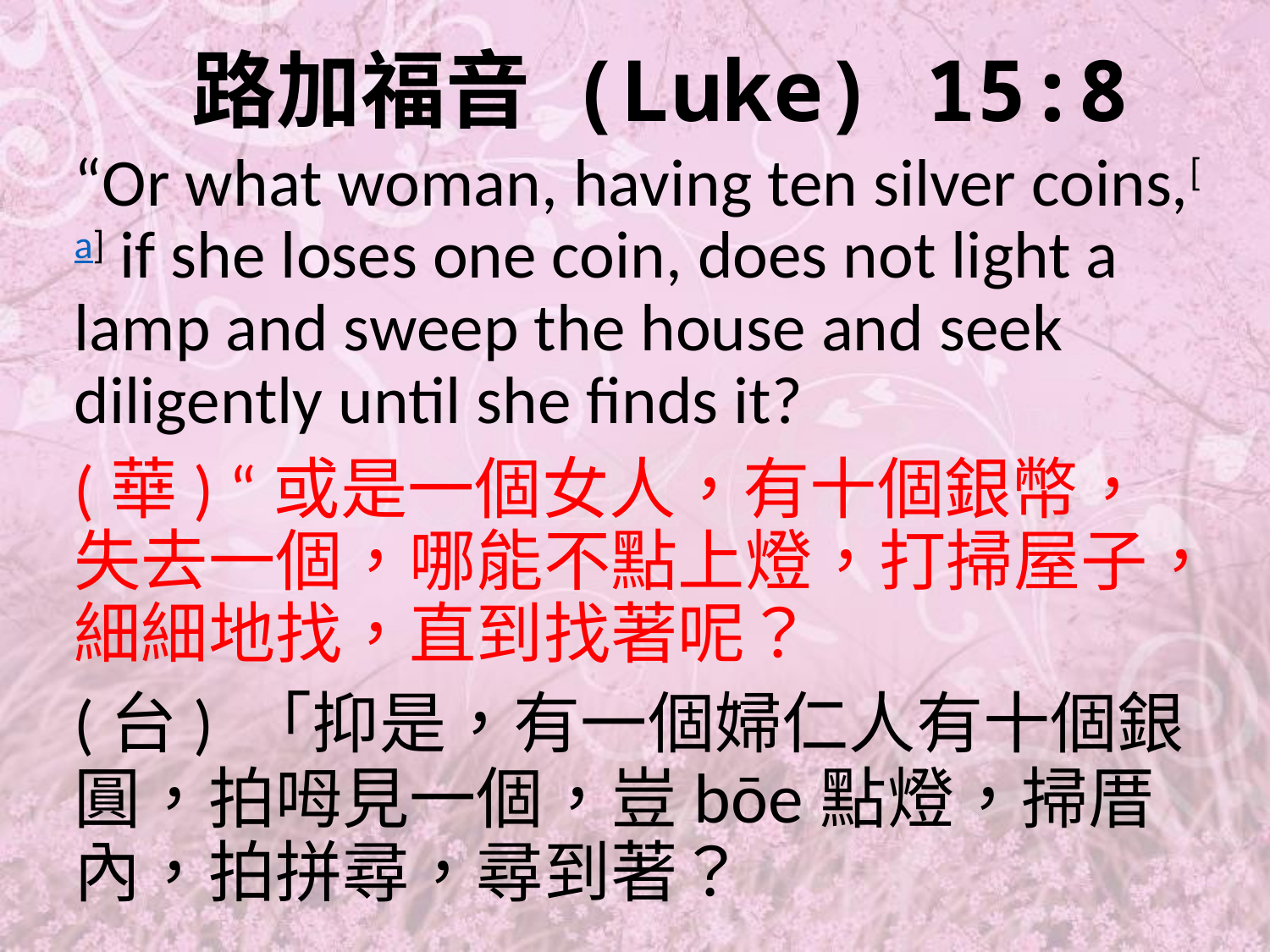

# 路加福音 (Luke) 15:8
“Or what woman, having ten silver coins,[a] if she loses one coin, does not light a lamp and sweep the house and seek diligently until she finds it?
(華) “或是一個女人，有十個銀幣，失去一個，哪能不點上燈，打掃屋子，細細地找，直到找著呢？
(台) 「抑是，有一個婦仁人有十個銀圓，拍呣見一個，豈bōe點燈，掃厝內，拍拼尋，尋到著？